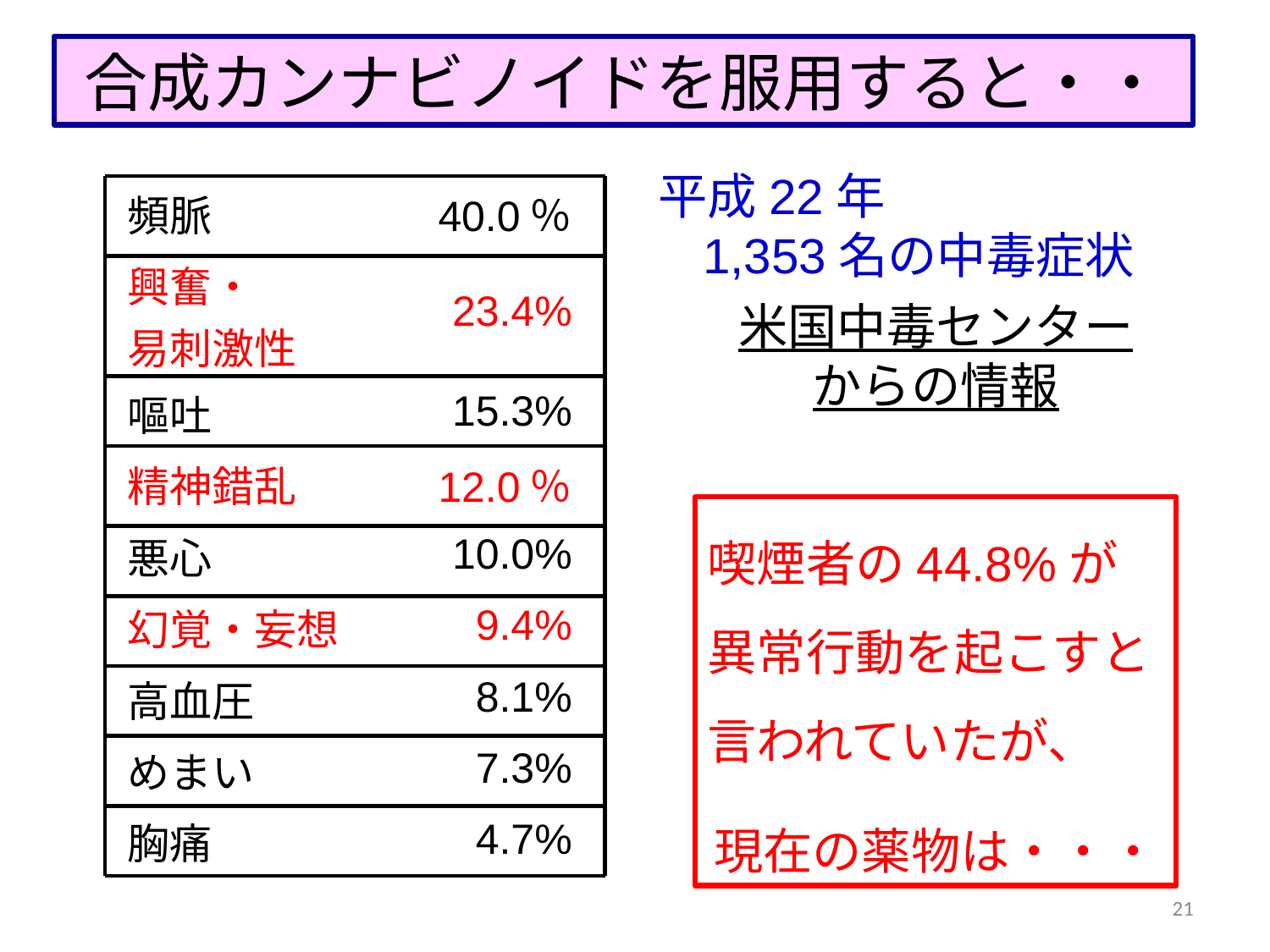

合成カンナビノイドを服用すると・・
平成22年
1,353名の中毒症状
| 頻脈 | 40.0％ |
| --- | --- |
| 興奮・ 易刺激性 | 23.4% |
| 嘔吐 | 15.3% |
| 精神錯乱 | 12.0％ |
| 悪心 | 10.0% |
| 幻覚・妄想 | 9.4% |
| 高血圧 | 8.1% |
| めまい | 7.3% |
| 胸痛 | 4.7% |
米国中毒センター
からの情報
喫煙者の44.8%が異常行動を起こすと言われていたが、
現在の薬物は・・・
21